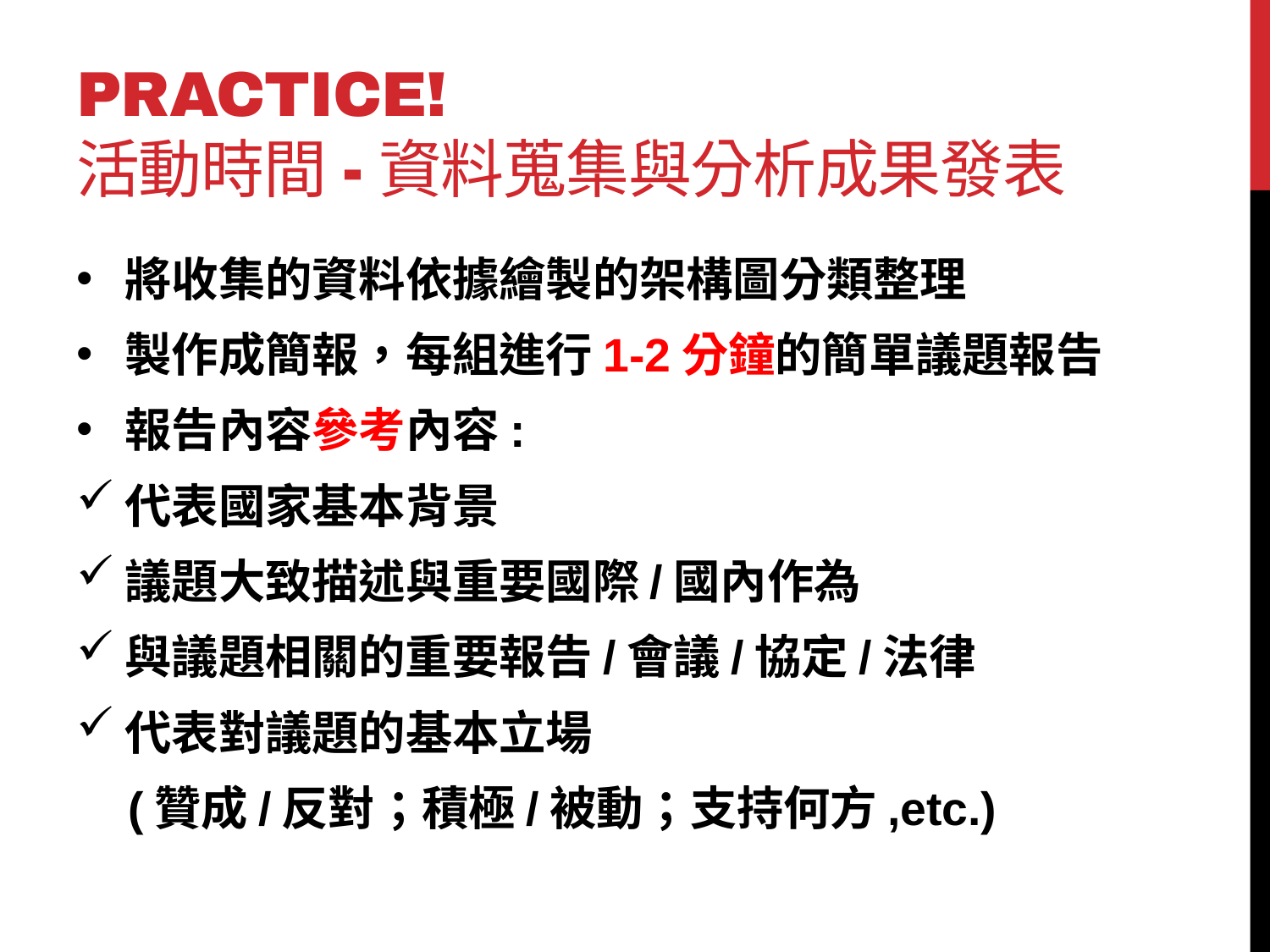

# Practice! 活動時間-資料蒐集與分析成果發表
將收集的資料依據繪製的架構圖分類整理
製作成簡報，每組進行1-2分鐘的簡單議題報告
報告內容參考內容:
代表國家基本背景
議題大致描述與重要國際/國內作為
與議題相關的重要報告/會議/協定/法律
代表對議題的基本立場
    (贊成/反對；積極/被動；支持何方,etc.)